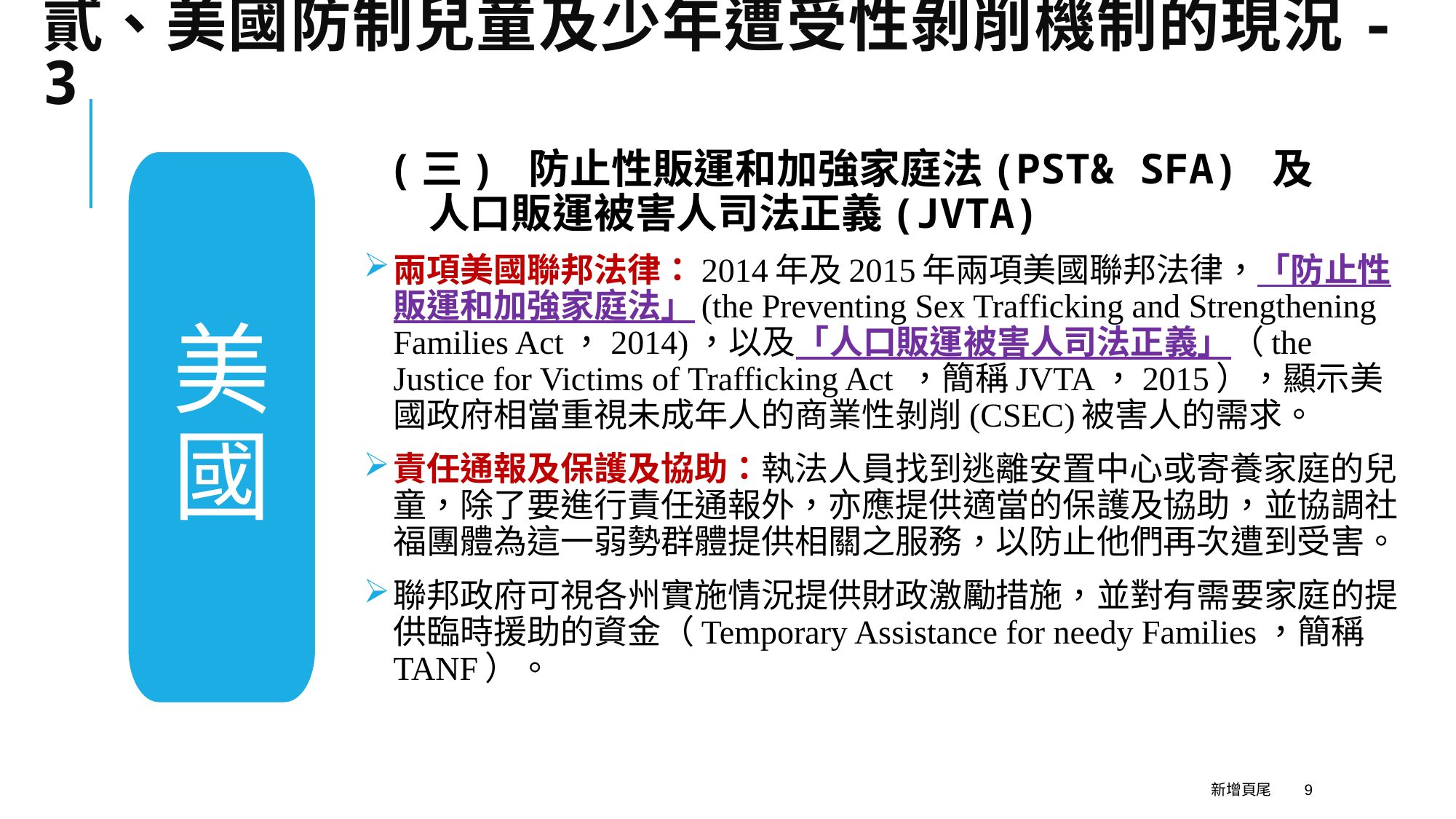

# 貳、美國防制兒童及少年遭受性剝削機制的現況-3
 (三) 防止性販運和加強家庭法(PST& SFA) 及
      人口販運被害人司法正義(JVTA)
兩項美國聯邦法律：2014年及2015年兩項美國聯邦法律，「防止性販運和加強家庭法」(the Preventing Sex Trafficking and Strengthening Families Act，2014)，以及「人口販運被害人司法正義」（the Justice for Victims of Trafficking Act ，簡稱JVTA，2015），顯示美國政府相當重視未成年人的商業性剝削(CSEC)被害人的需求。
責任通報及保護及協助：執法人員找到逃離安置中心或寄養家庭的兒童，除了要進行責任通報外，亦應提供適當的保護及協助，並協調社福團體為這一弱勢群體提供相關之服務，以防止他們再次遭到受害。
聯邦政府可視各州實施情況提供財政激勵措施，並對有需要家庭的提供臨時援助的資金（Temporary Assistance for needy Families，簡稱TANF）。

美國
新增頁尾
9